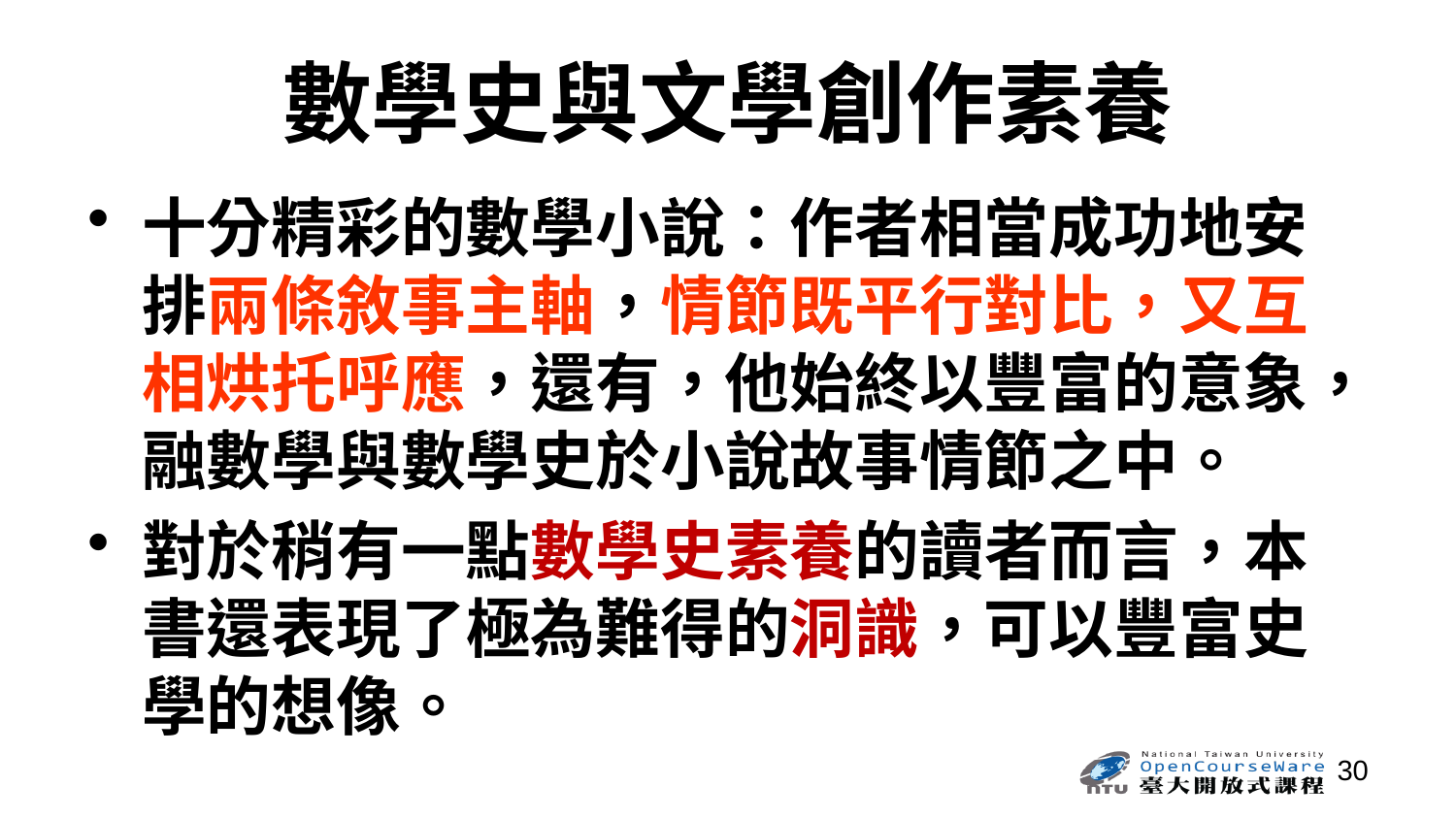

# 數學史與文學創作素養
十分精彩的數學小說：作者相當成功地安排兩條敘事主軸，情節既平行對比，又互相烘托呼應，還有，他始終以豐富的意象，融數學與數學史於小說故事情節之中。
對於稍有一點數學史素養的讀者而言，本書還表現了極為難得的洞識，可以豐富史學的想像。

30